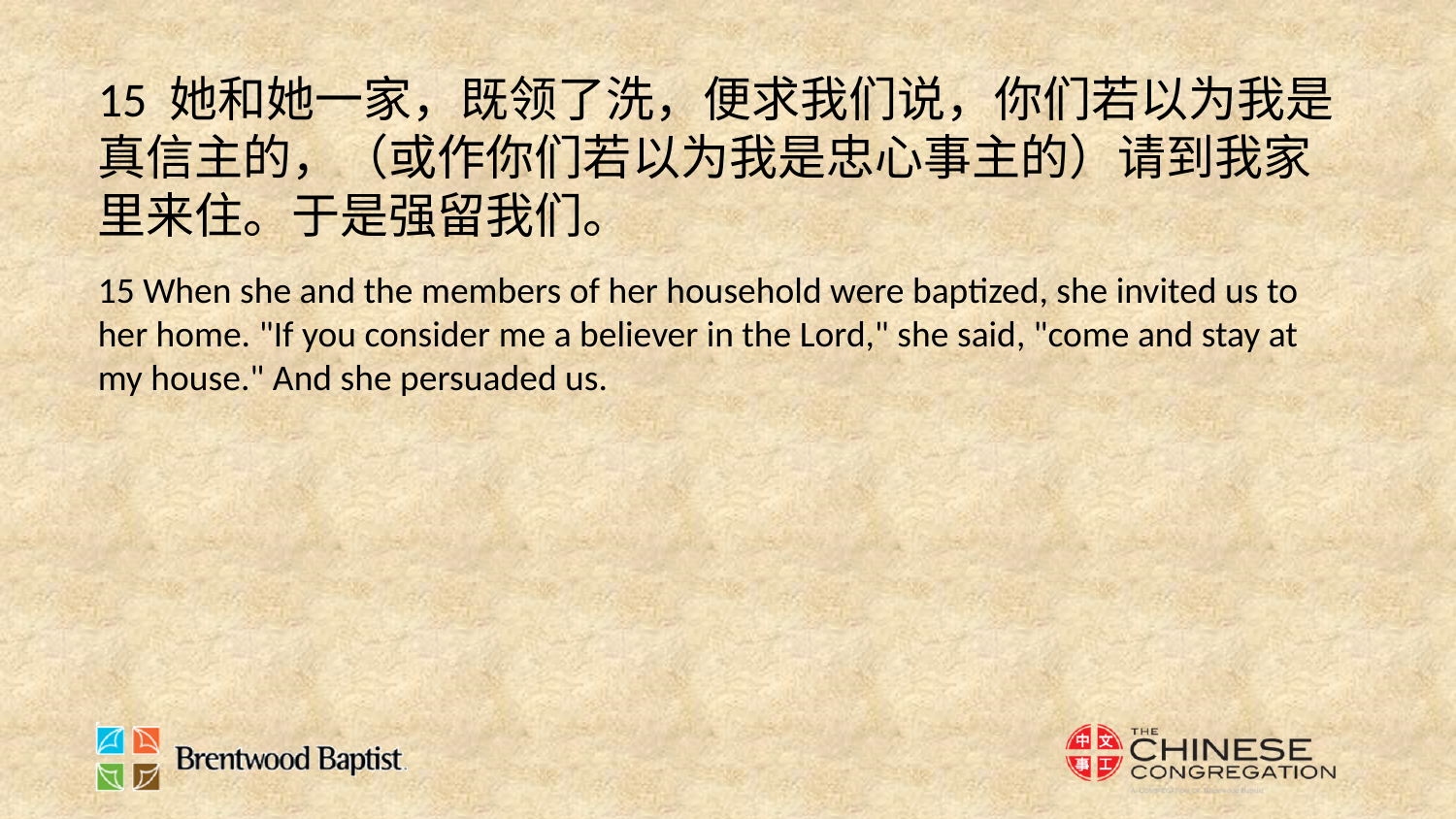

15 她和她一家，既领了洗，便求我们说，你们若以为我是真信主的，（或作你们若以为我是忠心事主的）请到我家里来住。于是强留我们。

15 When she and the members of her household were baptized, she invited us to her home. "If you consider me a believer in the Lord," she said, "come and stay at my house." And she persuaded us.